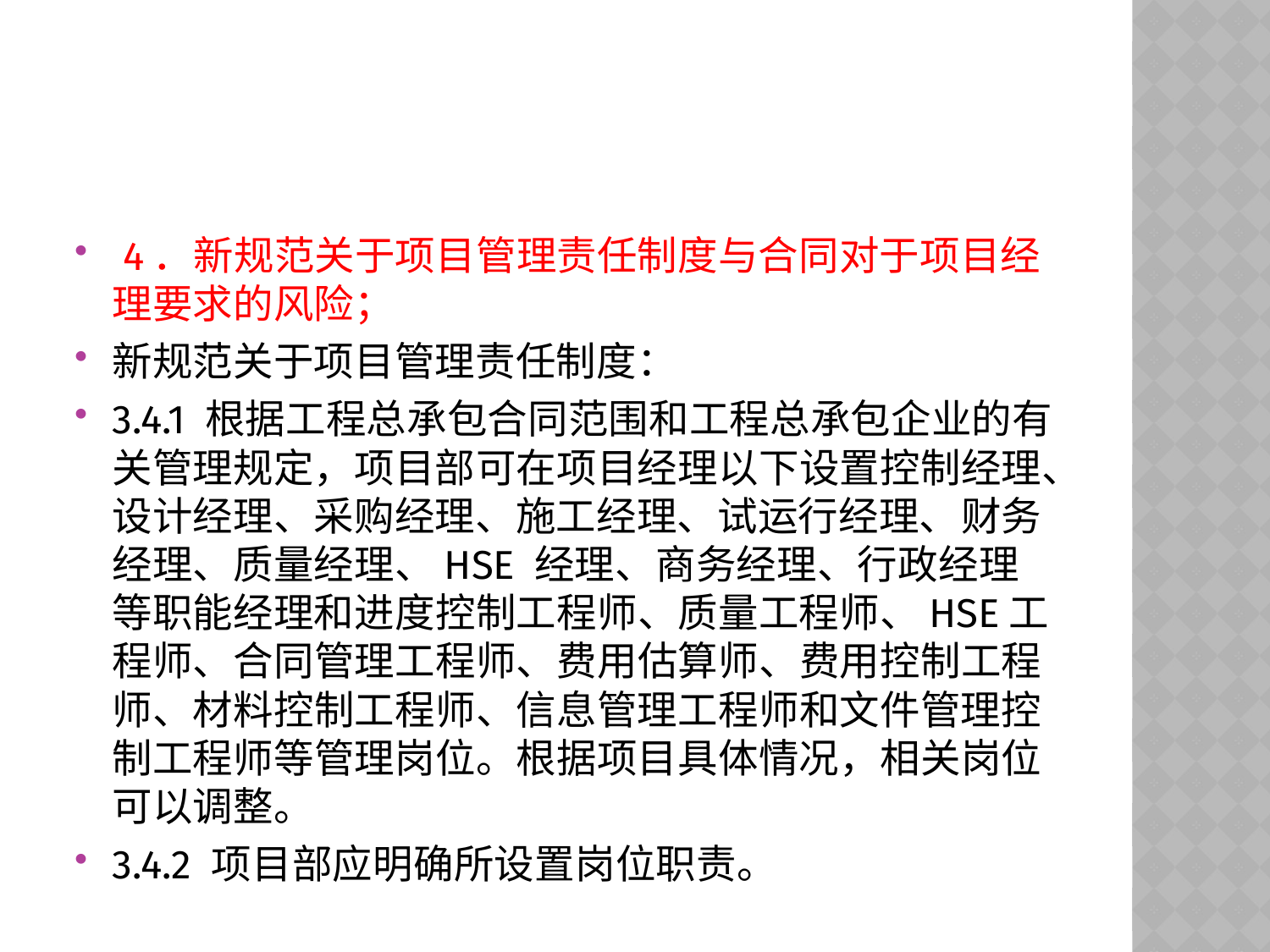

#
 4．新规范关于项目管理责任制度与合同对于项目经理要求的风险；
新规范关于项目管理责任制度：
3.4.1 根据工程总承包合同范围和工程总承包企业的有关管理规定，项目部可在项目经理以下设置控制经理、设计经理、采购经理、施工经理、试运行经理、财务经理、质量经理、HSE 经理、商务经理、行政经理等职能经理和进度控制工程师、质量工程师、HSE工程师、合同管理工程师、费用估算师、费用控制工程师、材料控制工程师、信息管理工程师和文件管理控制工程师等管理岗位。根据项目具体情况，相关岗位可以调整。
3.4.2 项目部应明确所设置岗位职责。